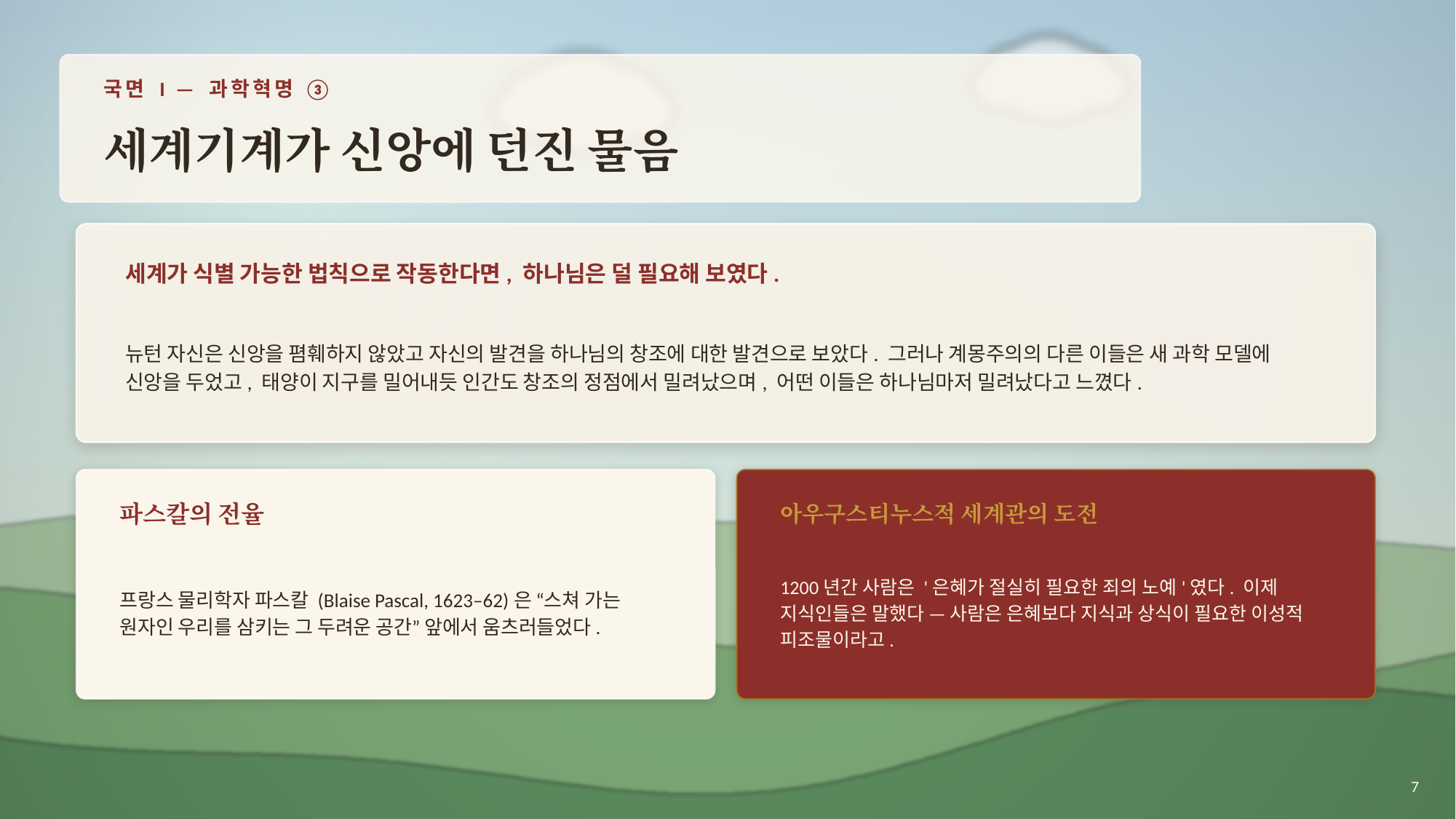

국면 I — 과학혁명 ③
세계기계가 신앙에 던진 물음

세계가 식별 가능한 법칙으로 작동한다면, 하나님은 덜 필요해 보였다.
뉴턴 자신은 신앙을 폄훼하지 않았고 자신의 발견을 하나님의 창조에 대한 발견으로 보았다. 그러나 계몽주의의 다른 이들은 새 과학 모델에 신앙을 두었고, 태양이 지구를 밀어내듯 인간도 창조의 정점에서 밀려났으며, 어떤 이들은 하나님마저 밀려났다고 느꼈다.

파스칼의 전율
아우구스티누스적 세계관의 도전
프랑스 물리학자 파스칼 (Blaise Pascal, 1623–62)은 “스쳐 가는 원자인 우리를 삼키는 그 두려운 공간” 앞에서 움츠러들었다.
1200년간 사람은 '은혜가 절실히 필요한 죄의 노예'였다. 이제 지식인들은 말했다 — 사람은 은혜보다 지식과 상식이 필요한 이성적 피조물이라고.
7